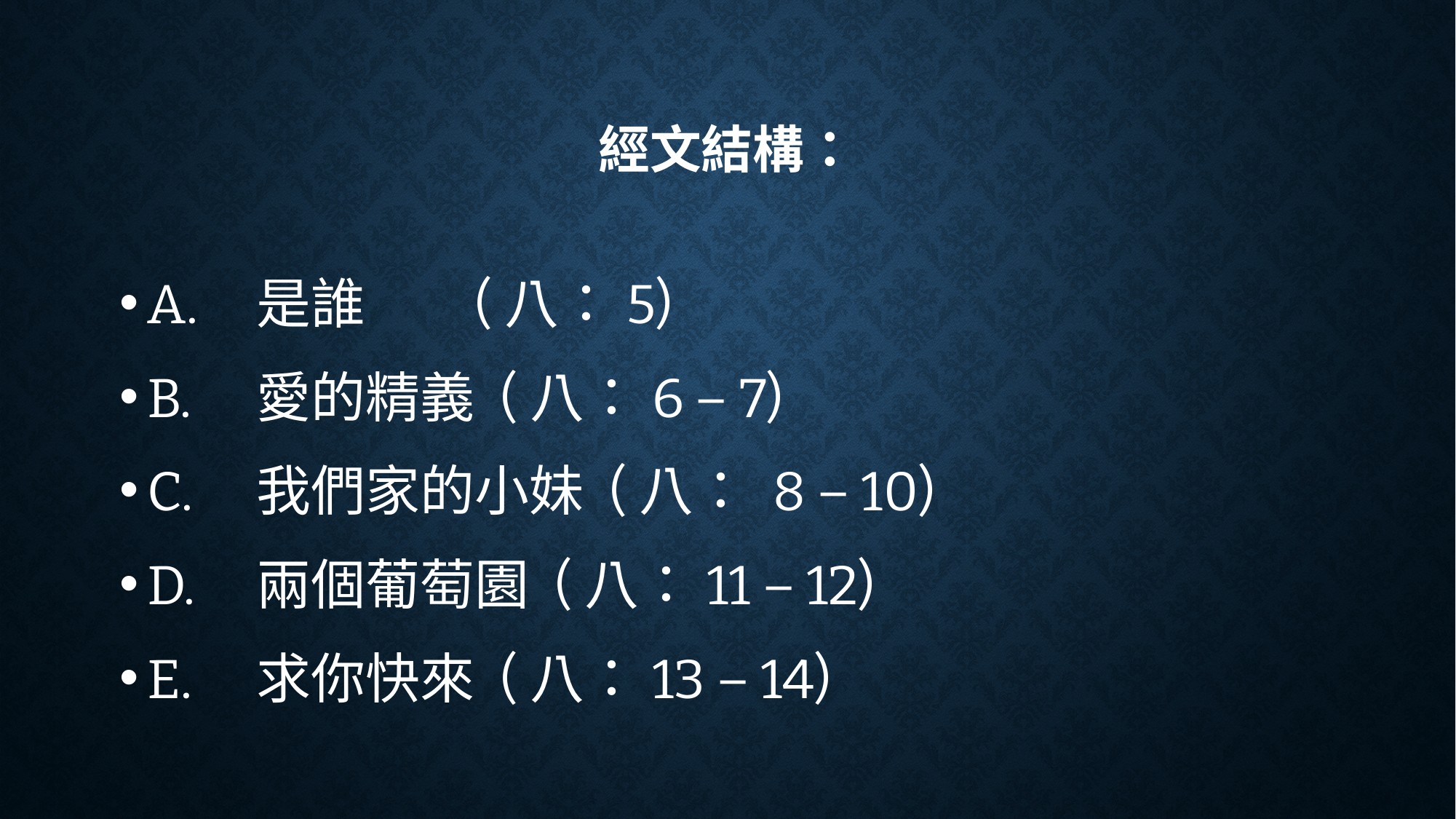

# 經文結構：
A.	是誰	(八：5)
B.	愛的精義 (八：6 – 7)
C.	我們家的小妹 (八： 8 – 10)
D.	兩個葡萄園 (八：11 – 12)
E.	求你快來 (八：13 – 14)